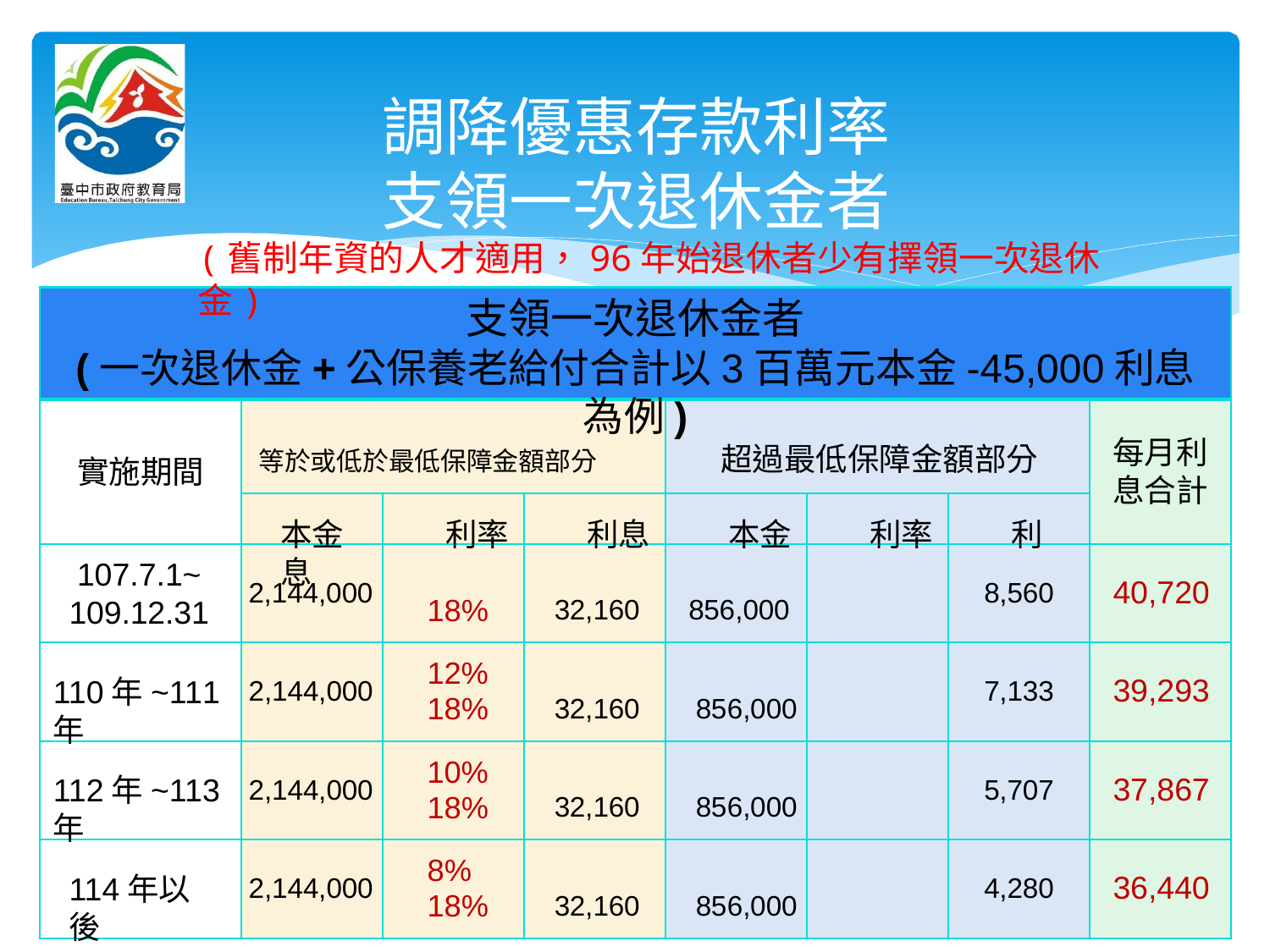

調降優惠存款利率 支領一次退休金者
(舊制年資的人才適用，96年始退休者少有擇領一次退休金)

支領一次退休金者
(一次退休金+公保養老給付合計以3百萬元本金-45,000利息為例)

等於或低於最低保障金額部分	超過最低保障金額部分

本金	利率	利息	本金	利率	利息
每月利 息合計
實施期間

107.7.1~
109.12.31
18%	32,160	856,000	12%
40,720
2,144,000
8,560

18%	32,160	856,000	10%
39,293
110年~111年
2,144,000
7,133

18%	32,160	856,000	8%
37,867
112年~113年
2,144,000
5,707

18%	32,160	856,000	6%
36,440
114年以後
2,144,000
4,280
38